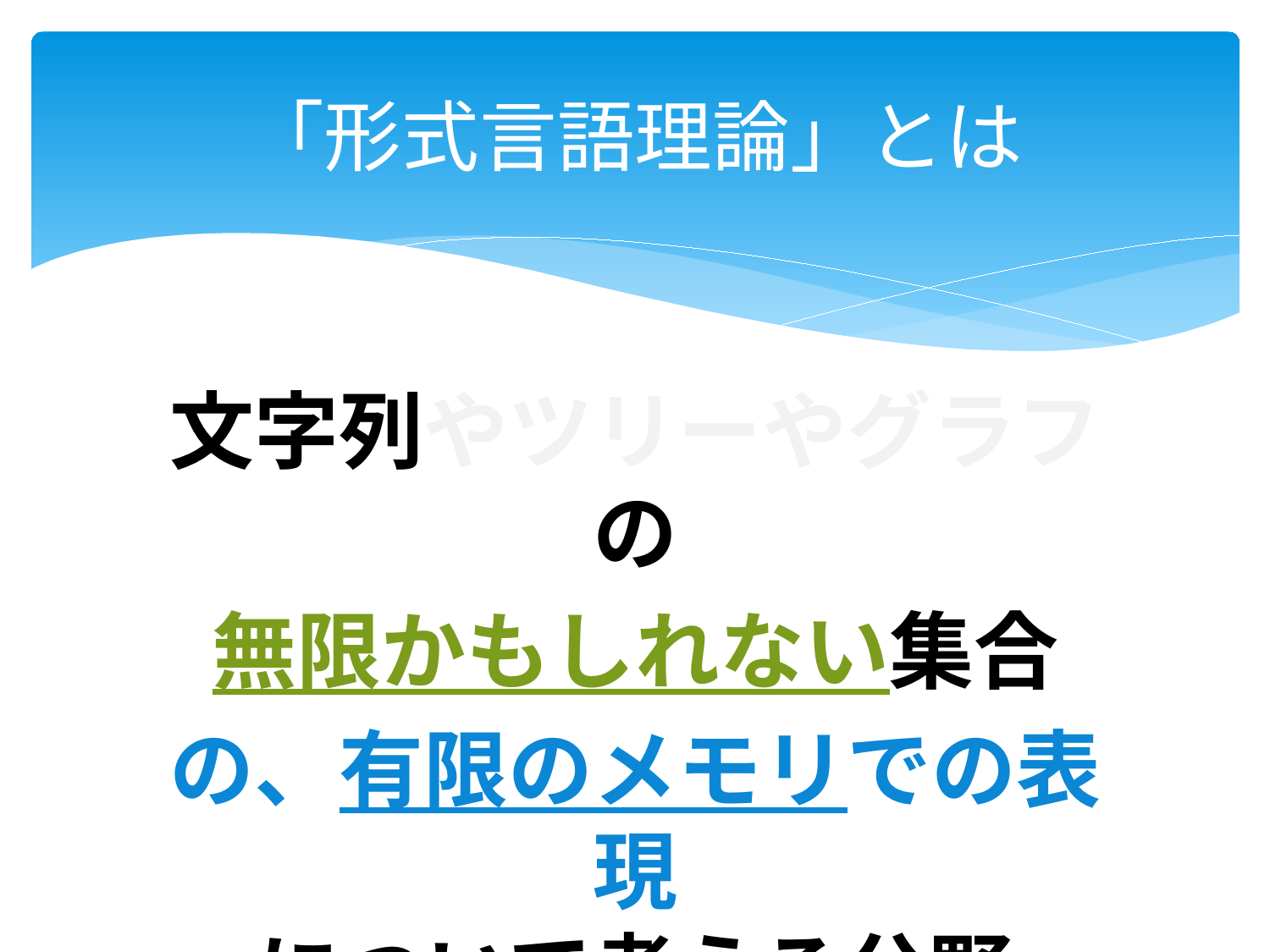

# 「形式言語理論」とは
文字列やツリーやグラフの
無限かもしれない集合
の、有限のメモリでの表現
について考える分野